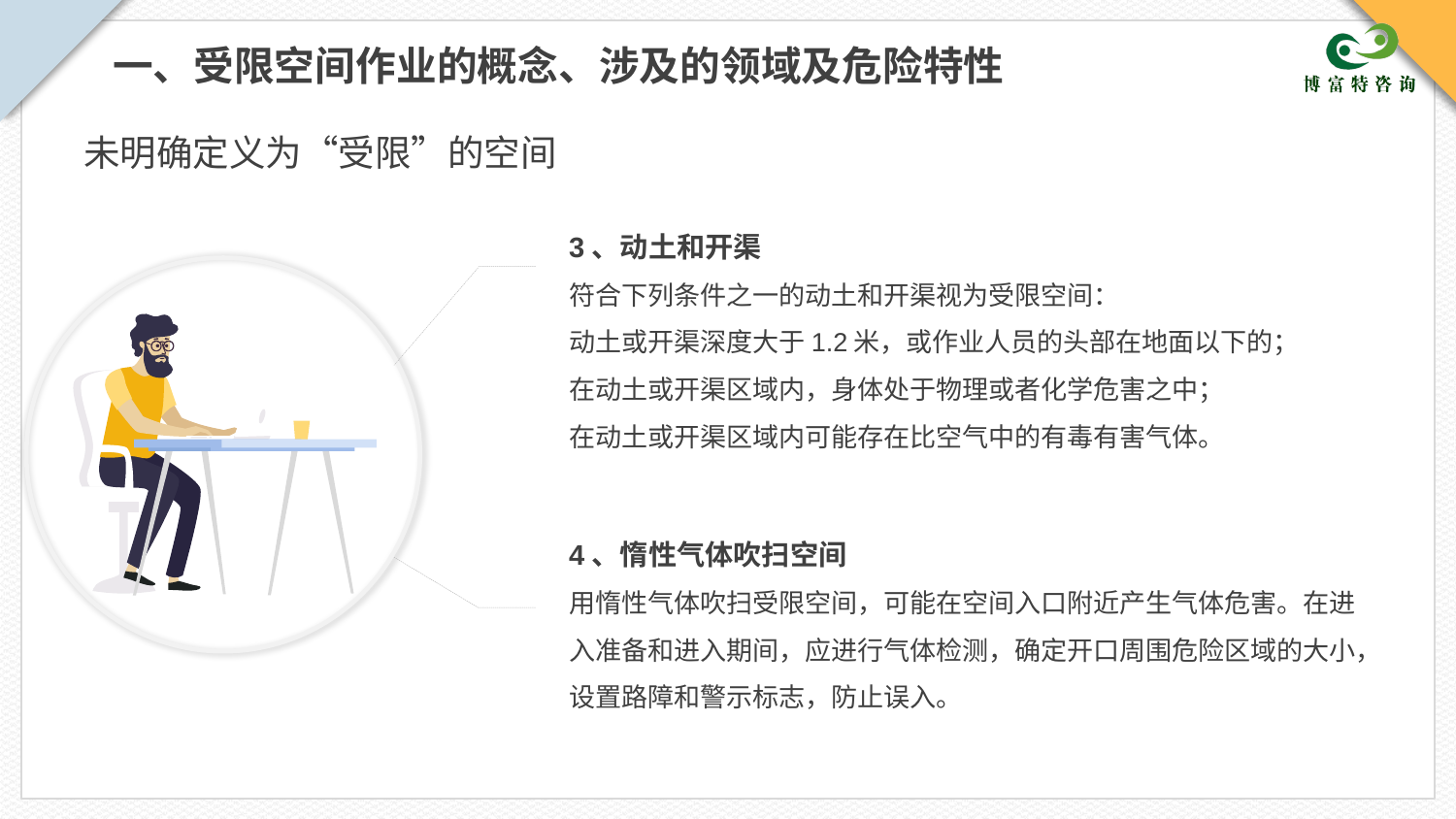

一、受限空间作业的概念、涉及的领域及危险特性
未明确定义为“受限”的空间
3、动土和开渠
符合下列条件之一的动土和开渠视为受限空间：
动土或开渠深度大于1.2米，或作业人员的头部在地面以下的；
在动土或开渠区域内，身体处于物理或者化学危害之中；
在动土或开渠区域内可能存在比空气中的有毒有害气体。

4、惰性气体吹扫空间
用惰性气体吹扫受限空间，可能在空间入口附近产生气体危害。在进入准备和进入期间，应进行气体检测，确定开口周围危险区域的大小，设置路障和警示标志，防止误入。